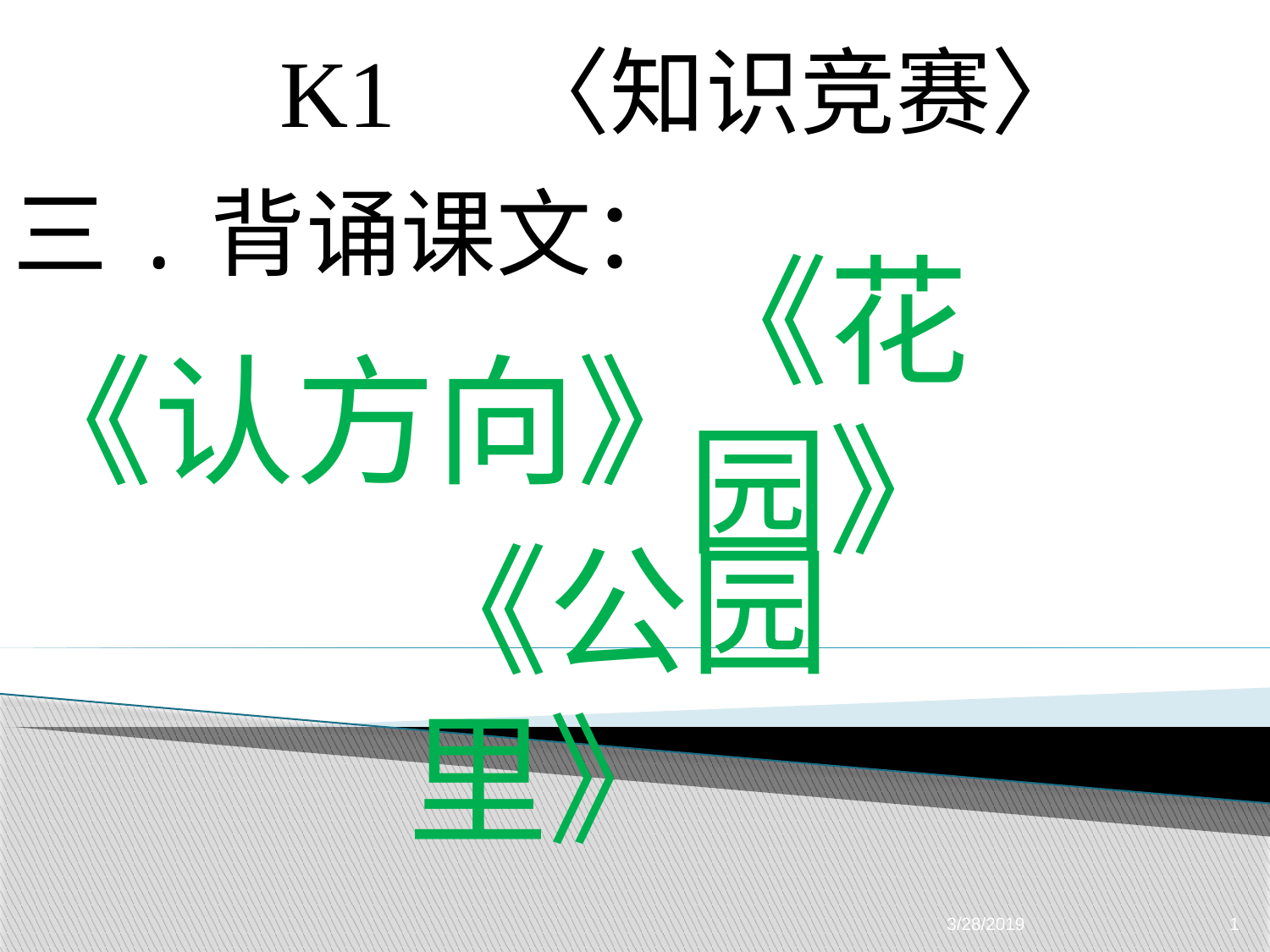

K1    〈知识竞赛〉
三.背诵课文：
《花园》
《认方向》
《公园里》
3/28/2019
1